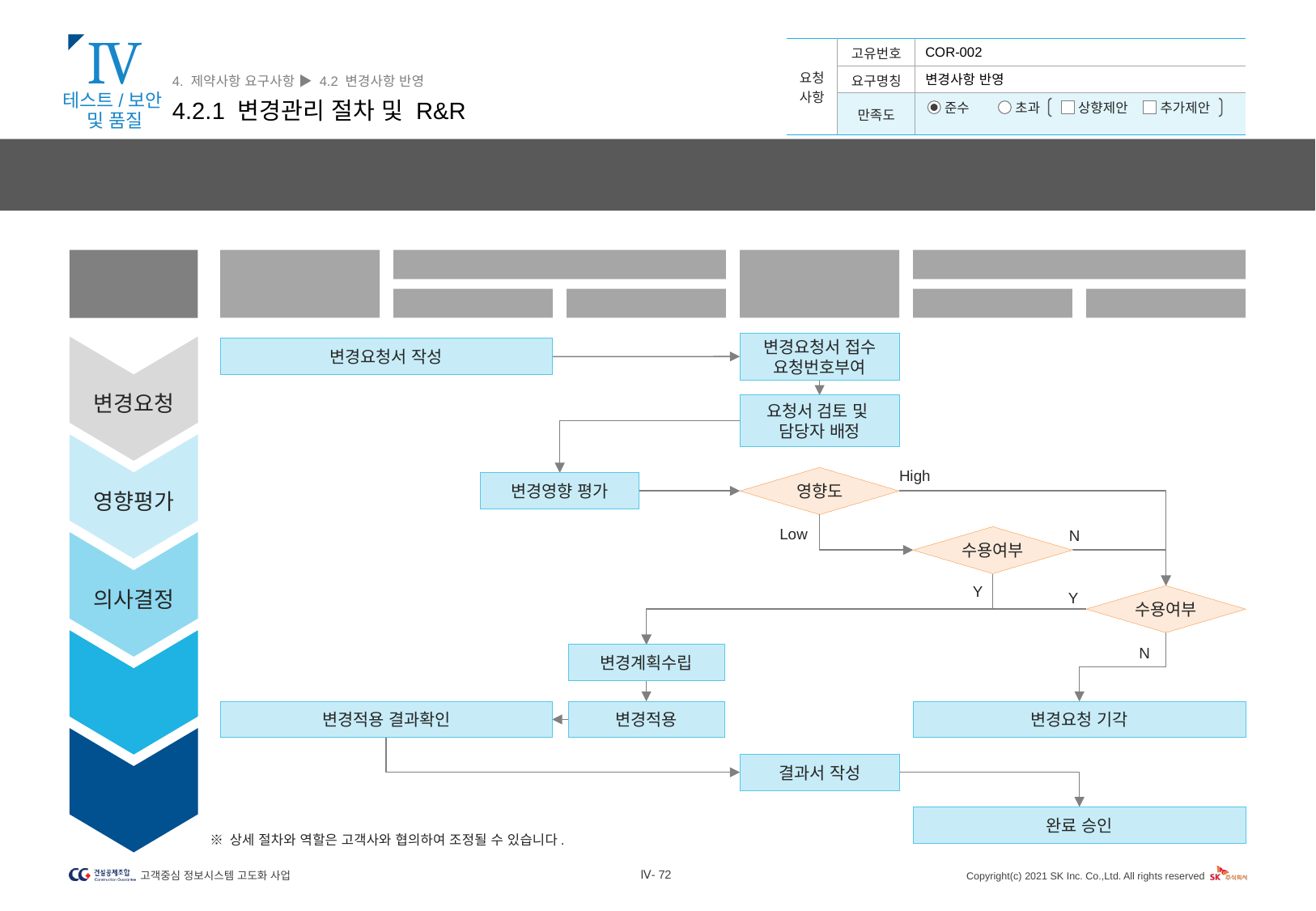

Ⅳ

4. 제약사항 요구사항 ▶ 4.2 변경사항 반영
4.2.1 변경관리 절차 및 R&R
COR-002
변경사항 반영
테스트/보안
및 품질

효율적인 변경관리를 수행하기 위해 변경요청, 영향평가, 의사결정, 변경실행, 모니터링 및 보고에 따른 절차를 수행합니다.
변경관리
단계
고객사
업무 담당
IT 개발 담당
변경관리
담당자
변경 관리 위원회(CCB)
고객사
제안사
PM/실무협의체
의사결정 협의체
변경요청
변경요청서 접수
요청번호부여
변경요청서 작성
요청서 검토 및
담당자 배정
영향평가
High
영향도
변경영향 평가
Low
N
수용여부
의사결정
Y
Y
수용여부
변경실행
N
변경계획수립
변경적용 결과확인
변경적용
변경요청 기각
모니터링
및 보고
결과서 작성
완료 승인
※ 상세 절차와 역할은 고객사와 협의하여 조정될 수 있습니다.